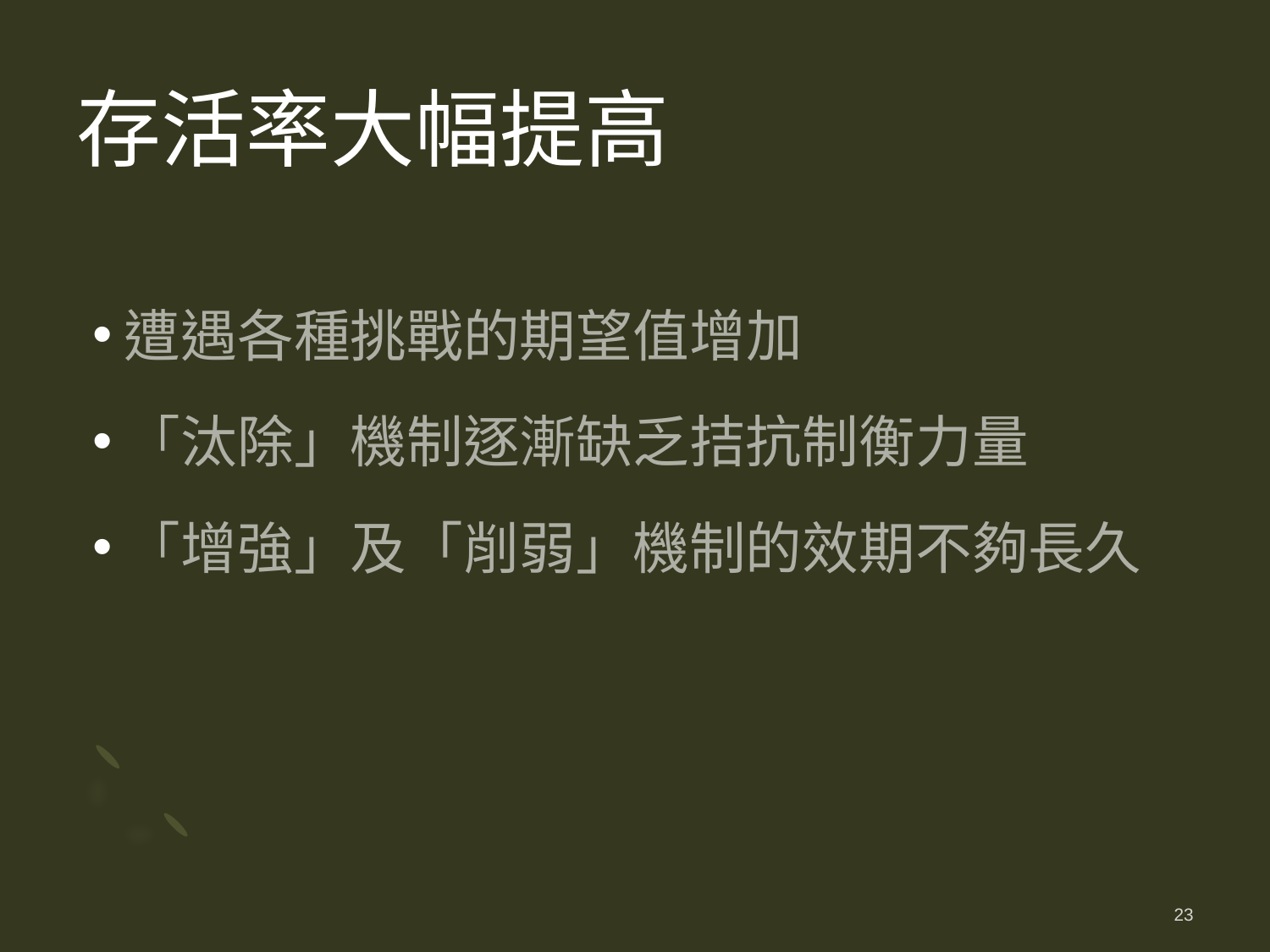

# 存活率大幅提高
遭遇各種挑戰的期望值增加
「汰除」機制逐漸缺乏拮抗制衡力量
「增強」及「削弱」機制的效期不夠長久

23